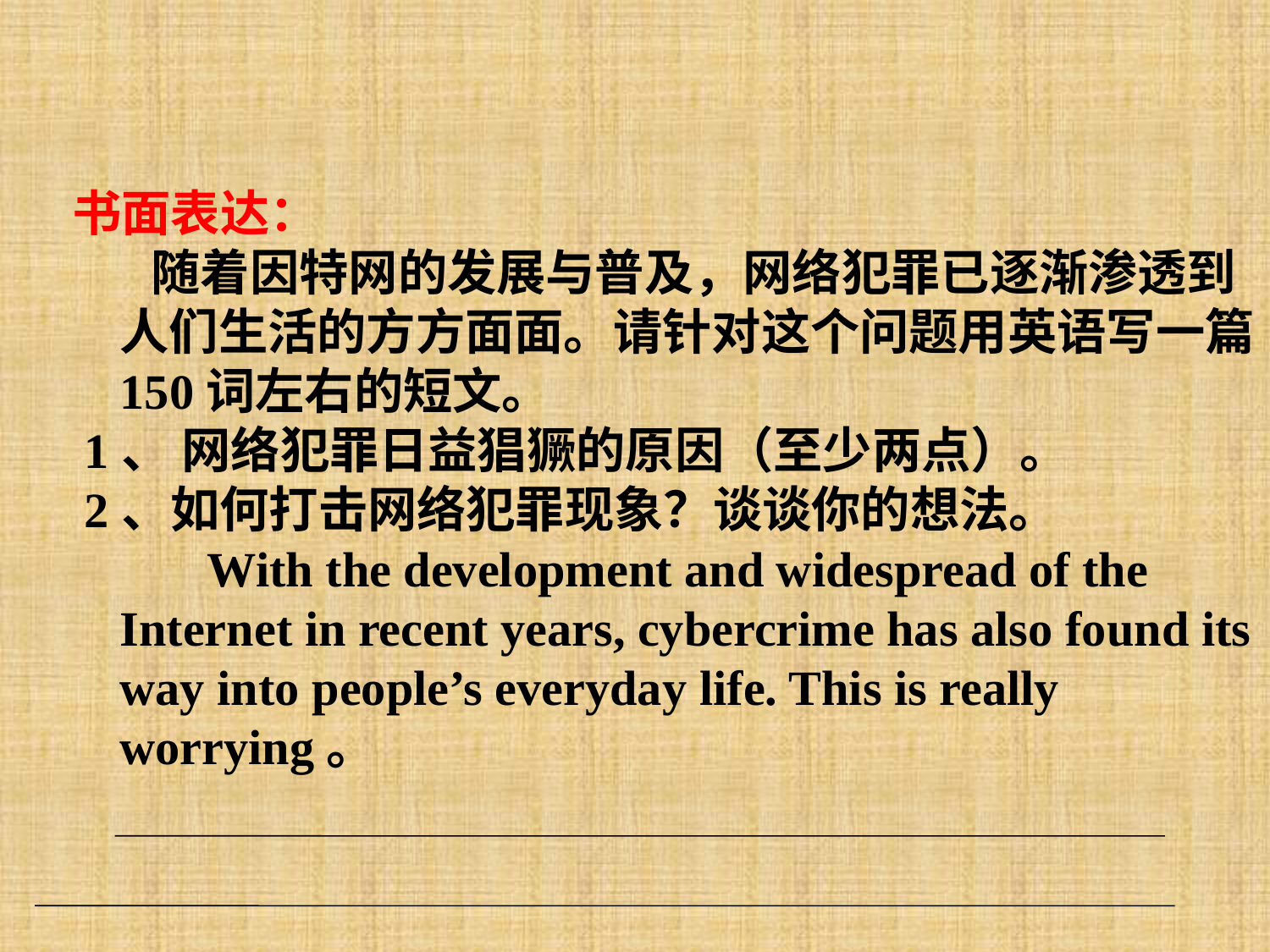

书面表达：
      随着因特网的发展与普及，网络犯罪已逐渐渗透到人们生活的方方面面。请针对这个问题用英语写一篇150词左右的短文。
 1、 网络犯罪日益猖獗的原因（至少两点）。
 2、如何打击网络犯罪现象？谈谈你的想法。
           With the development and widespread of the Internet in recent years, cybercrime has also found its way into people’s everyday life. This is really worrying。